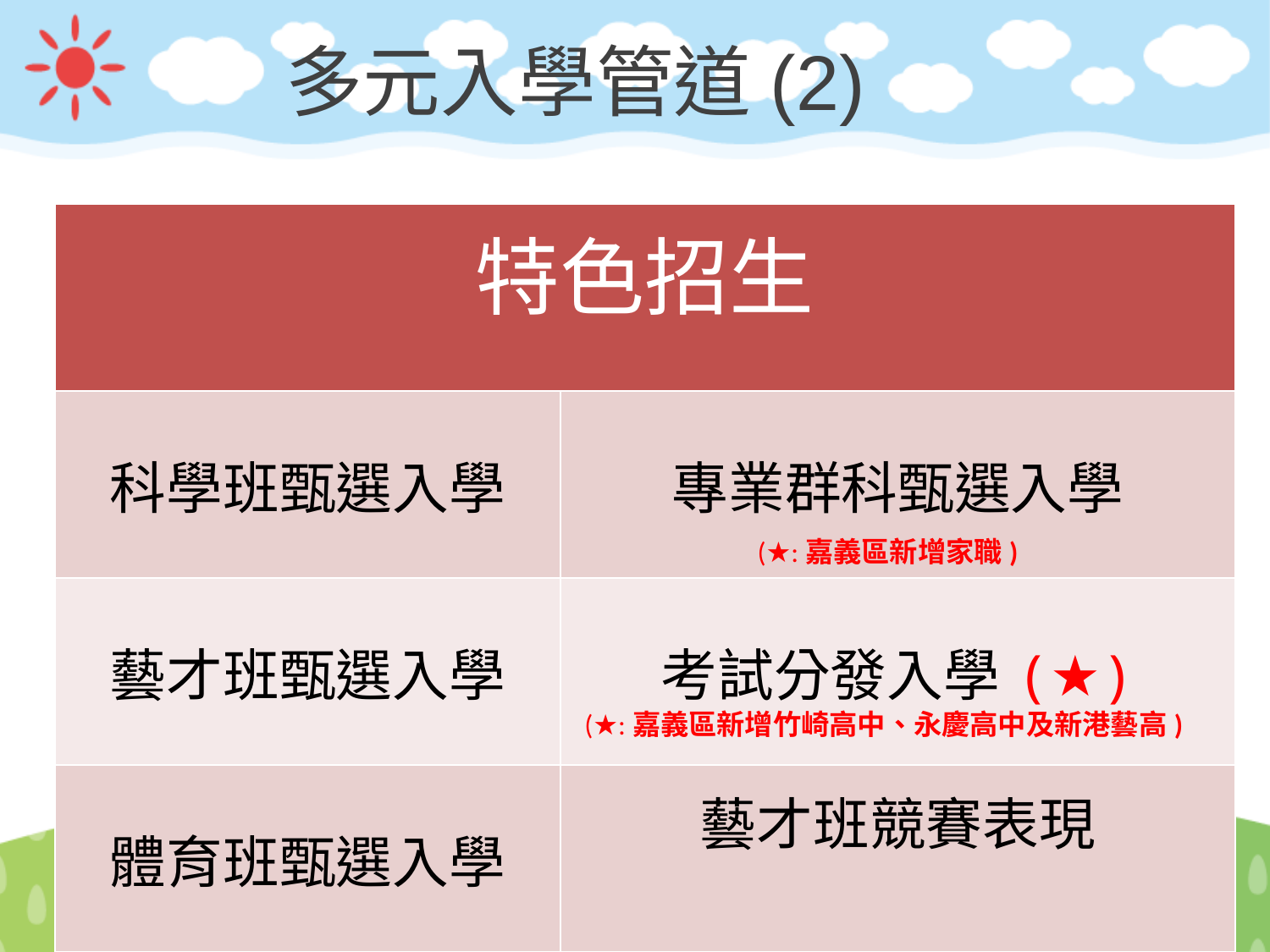

# 多元入學管道(2)
| 特色招生 |  |
| --- | --- |
| 科學班甄選入學 | 專業群科甄選入學 |
| 藝才班甄選入學 | 考試分發入學(★) |
| 體育班甄選入學 | 藝才班競賽表現 |
(★:嘉義區新增家職)
(★:嘉義區新增竹崎高中、永慶高中及新港藝高)